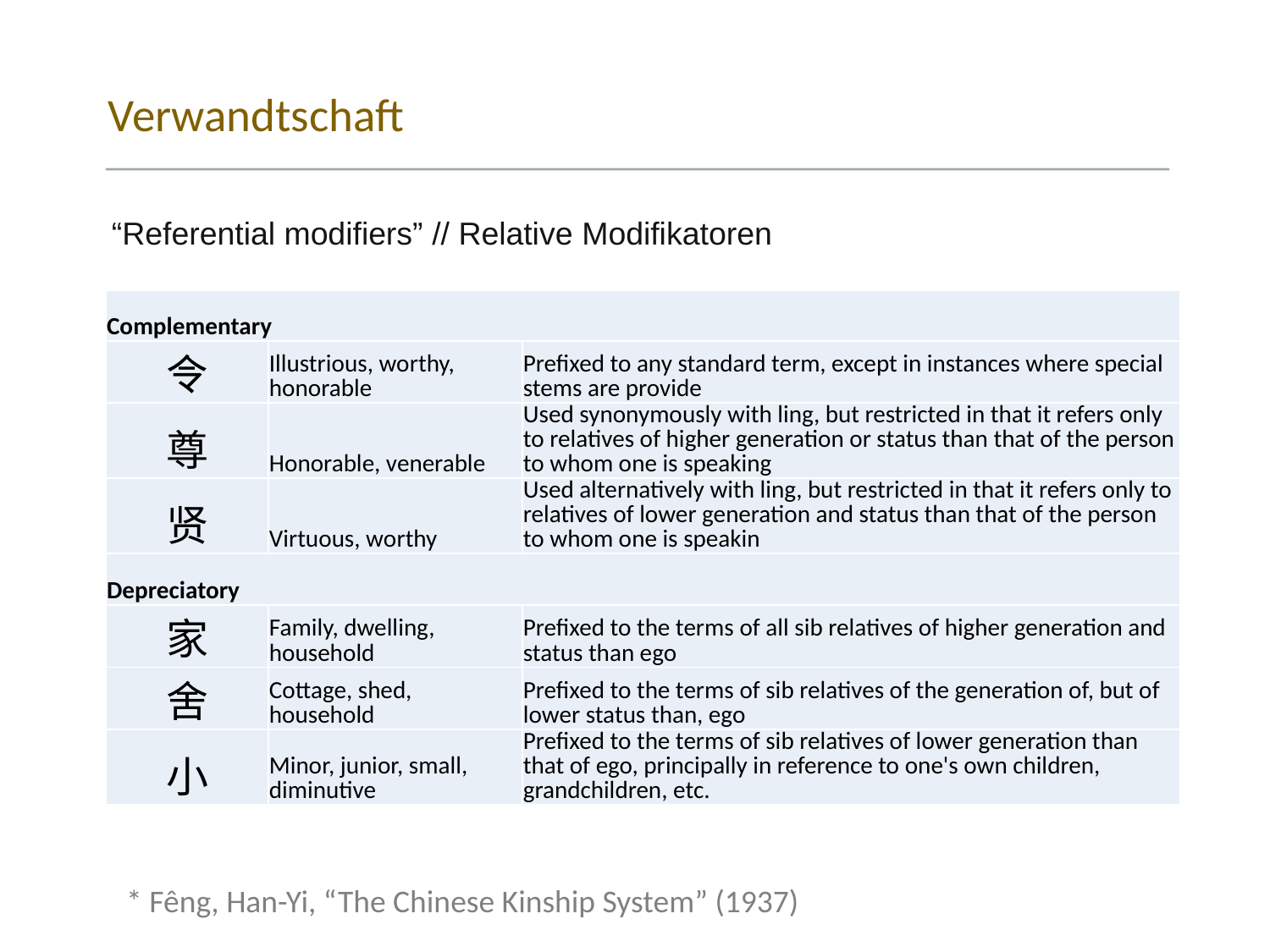

# Verwandtschaft

“Referential modifiers” // Relative Modifikatoren
| Complementary |  |  |
| --- | --- | --- |
| 令 | Illustrious, worthy, honorable | Prefixed to any standard term, except in instances where special stems are provide |
| 尊 | Honorable, venerable | Used synonymously with ling, but restricted in that it refers only to relatives of higher generation or status than that of the person to whom one is speaking |
| 贤 | Virtuous, worthy | Used alternatively with ling, but restricted in that it refers only to relatives of lower generation and status than that of the person to whom one is speakin |
| Depreciatory |  |  |
| 家 | Family, dwelling, household | Prefixed to the terms of all sib relatives of higher generation and status than ego |
| 舍 | Cottage, shed, household | Prefixed to the terms of sib relatives of the generation of, but of lower status than, ego |
| 小 | Minor, junior, small, diminutive | Prefixed to the terms of sib relatives of lower generation than that of ego, principally in reference to one's own children, grandchildren, etc. |
* Fêng, Han-Yi, “The Chinese Kinship System” (1937)